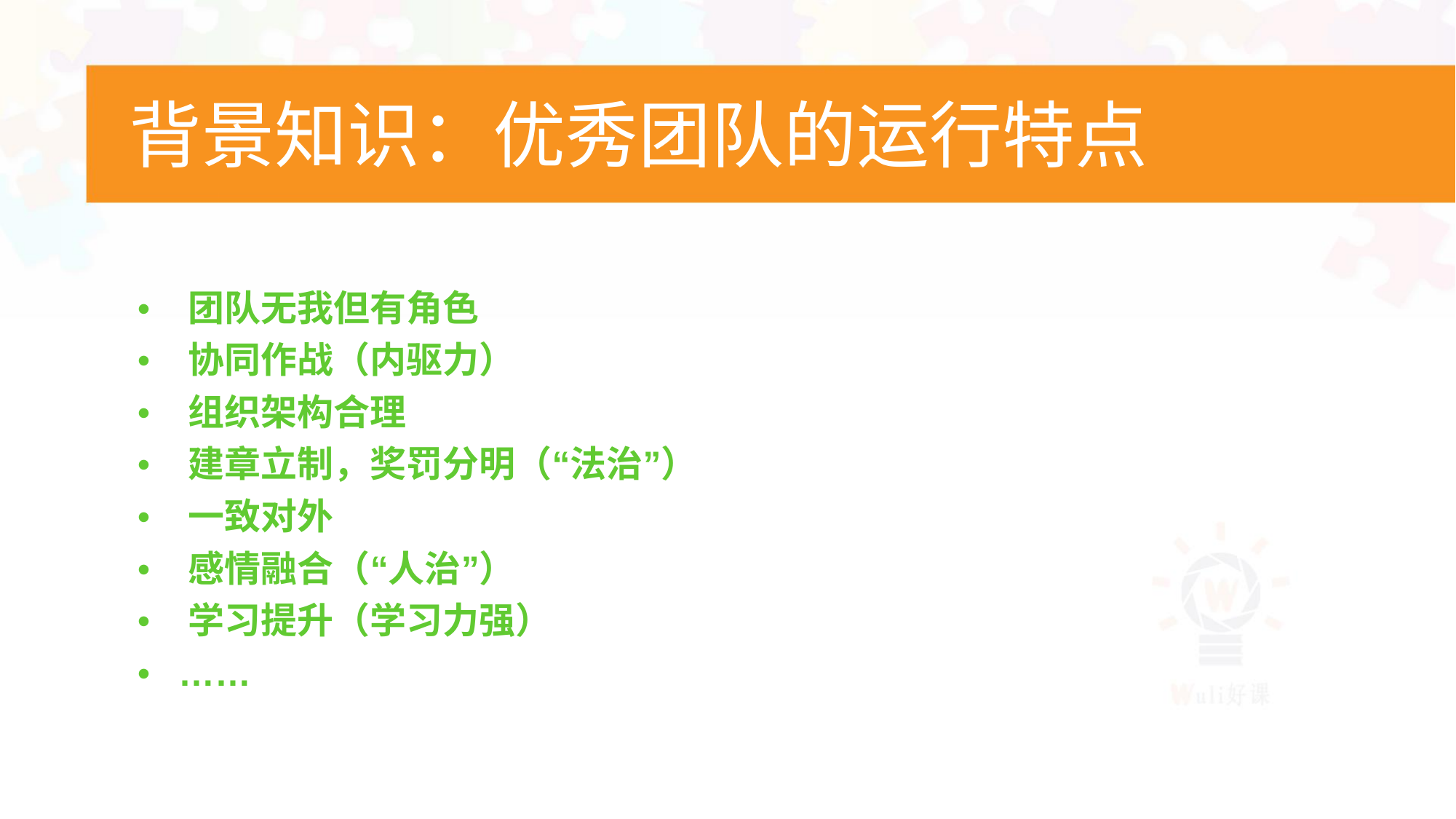

背景知识：优秀团队的运行特点
• 团队无我但有角色
• 协同作战（内驱力）
• 组织架构合理
• 建章立制，奖罚分明（“法治”）
• 一致对外
• 感情融合（“人治”）
• 学习提升（学习力强）
• ……